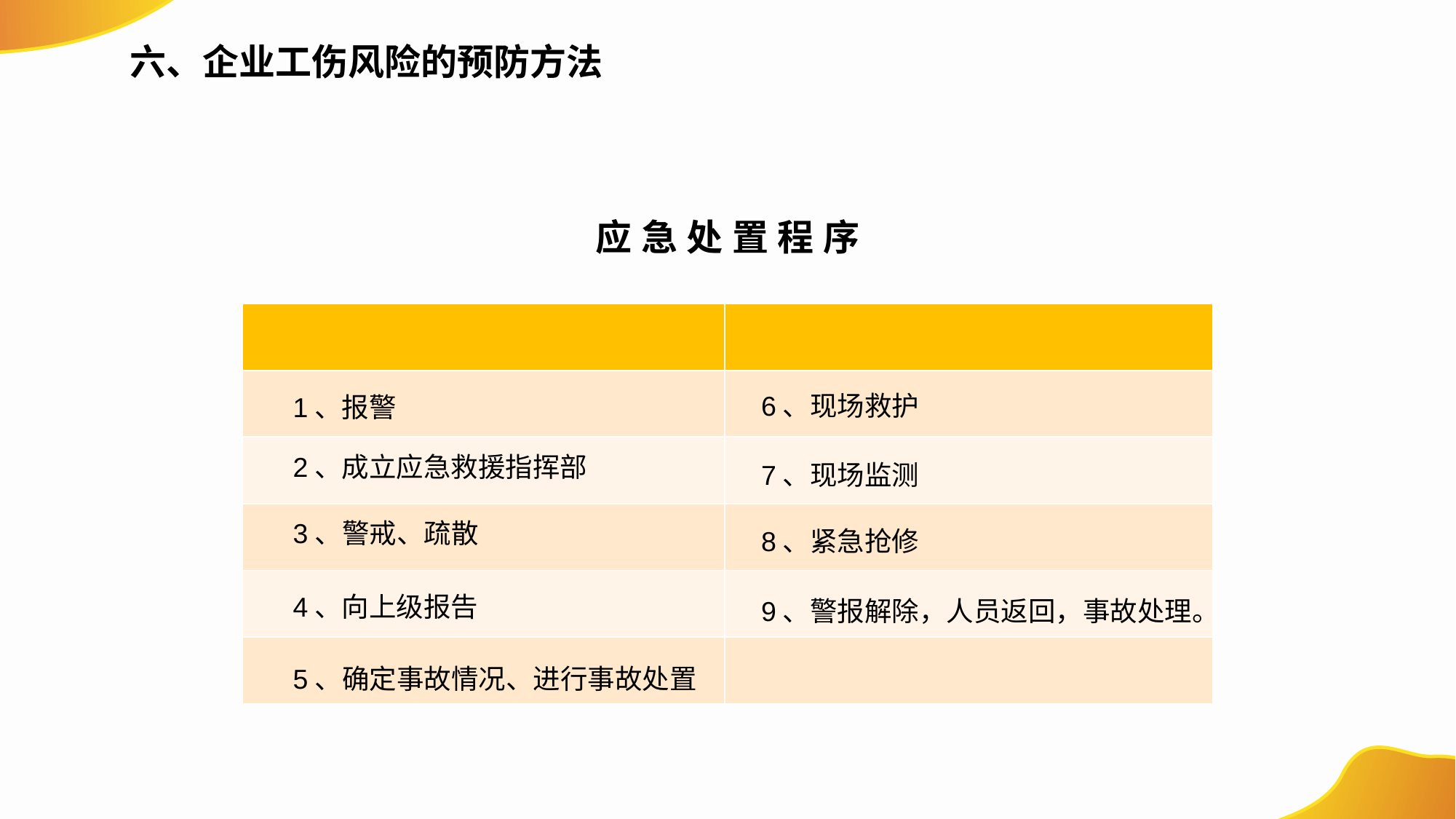

应急处置程序
6、现场救护
7、现场监测
1、报警

2、成立应急救援指挥部
8、紧急抢修
3、警戒、疏散
4、向上级报告
9、警报解除，人员返回，事故处理。

5、确定事故情况、进行事故处置

|  |  |
| --- | --- |
|  |  |
|  |  |
|  |  |
|  |  |
|  |  |